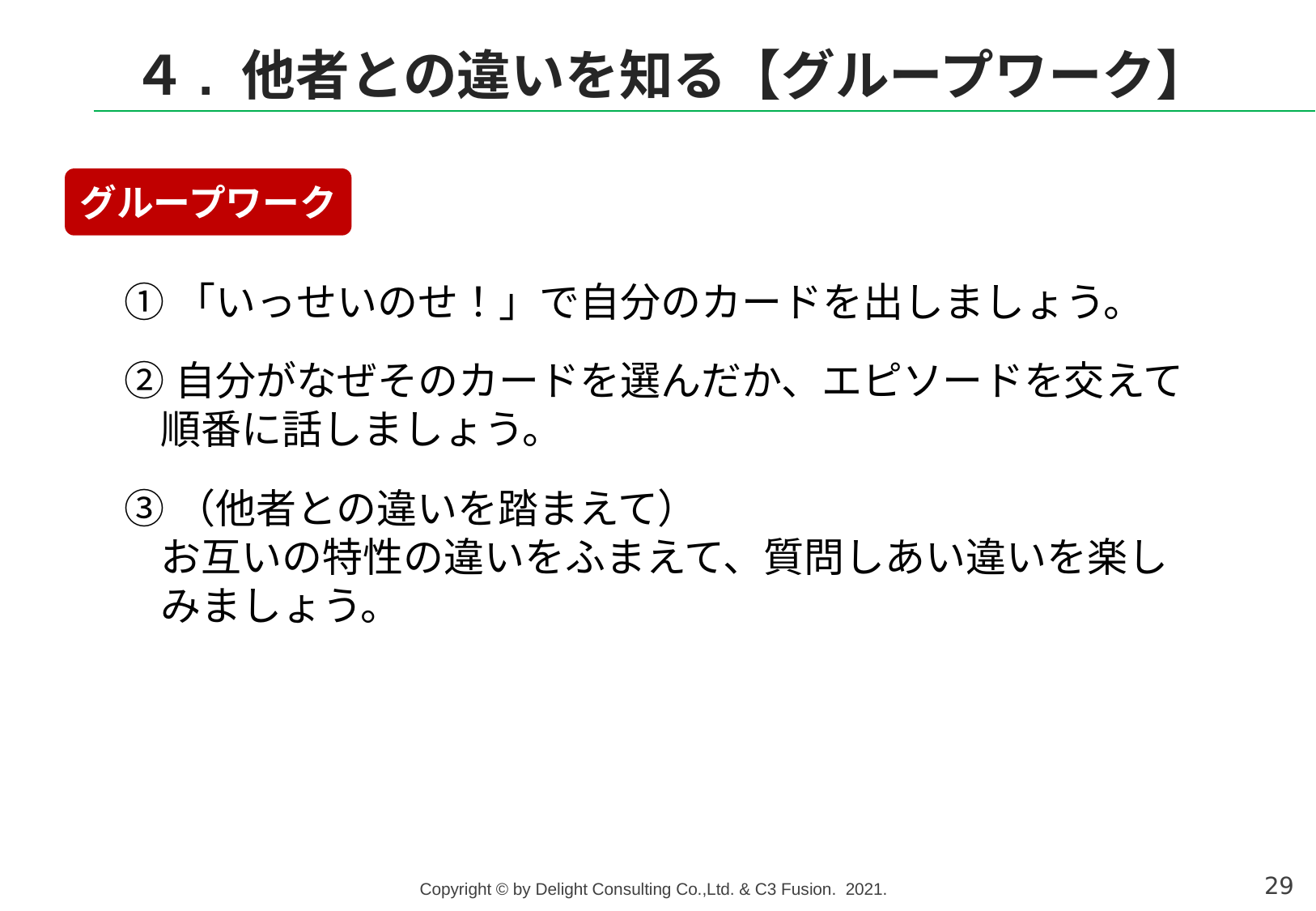

４. 他者との違いを知る【グループワーク】
グループワーク
①「いっせいのせ！」で自分のカードを出しましょう。
②自分がなぜそのカードを選んだか、エピソードを交えて順番に話しましょう。
③（他者との違いを踏まえて）
お互いの特性の違いをふまえて、質問しあい違いを楽しみましょう。
29